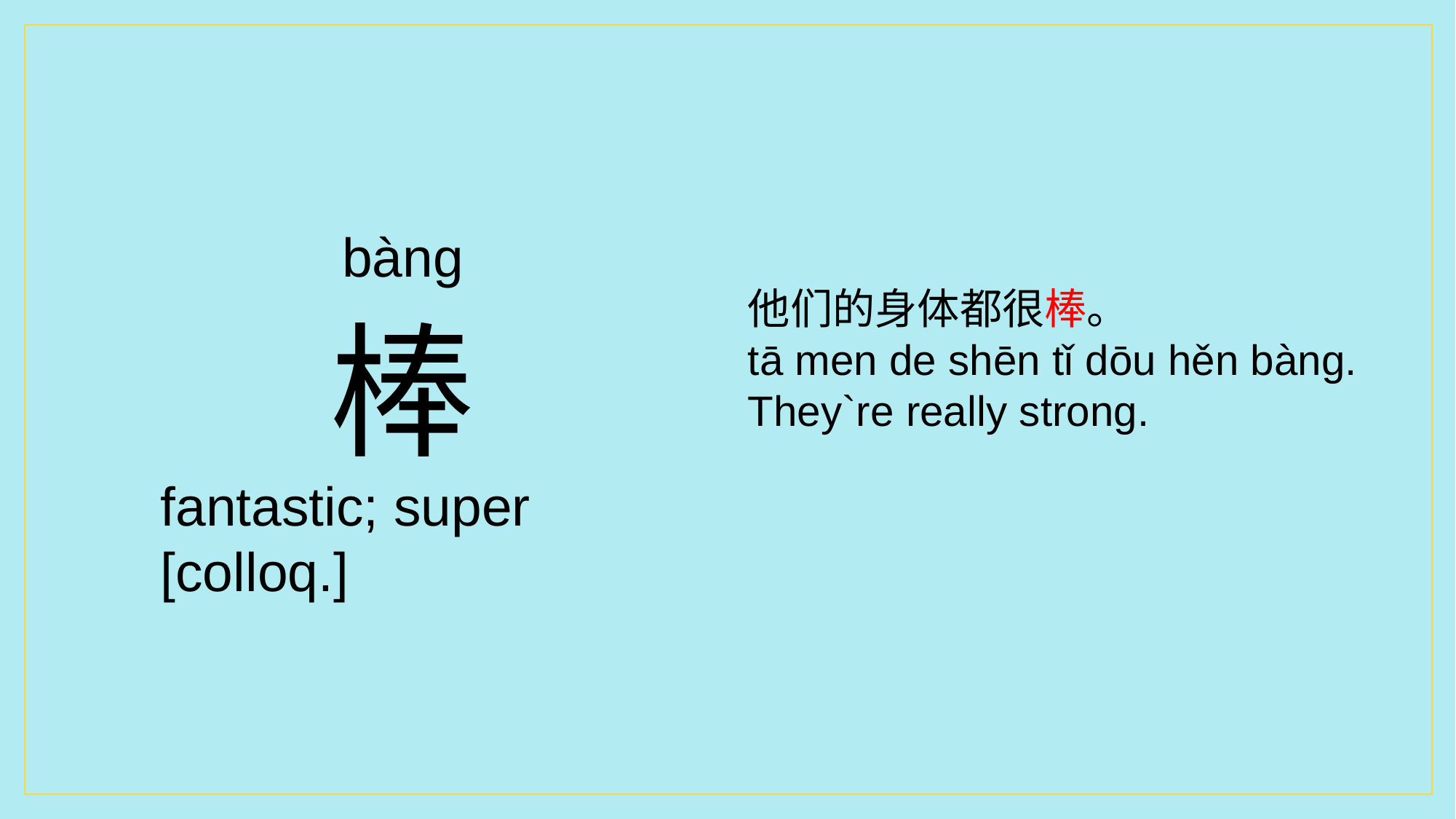

bàng
他们的身体都很棒。
tā men de shēn tǐ dōu hěn bàng.
They`re really strong.

棒
fantastic; super [colloq.]